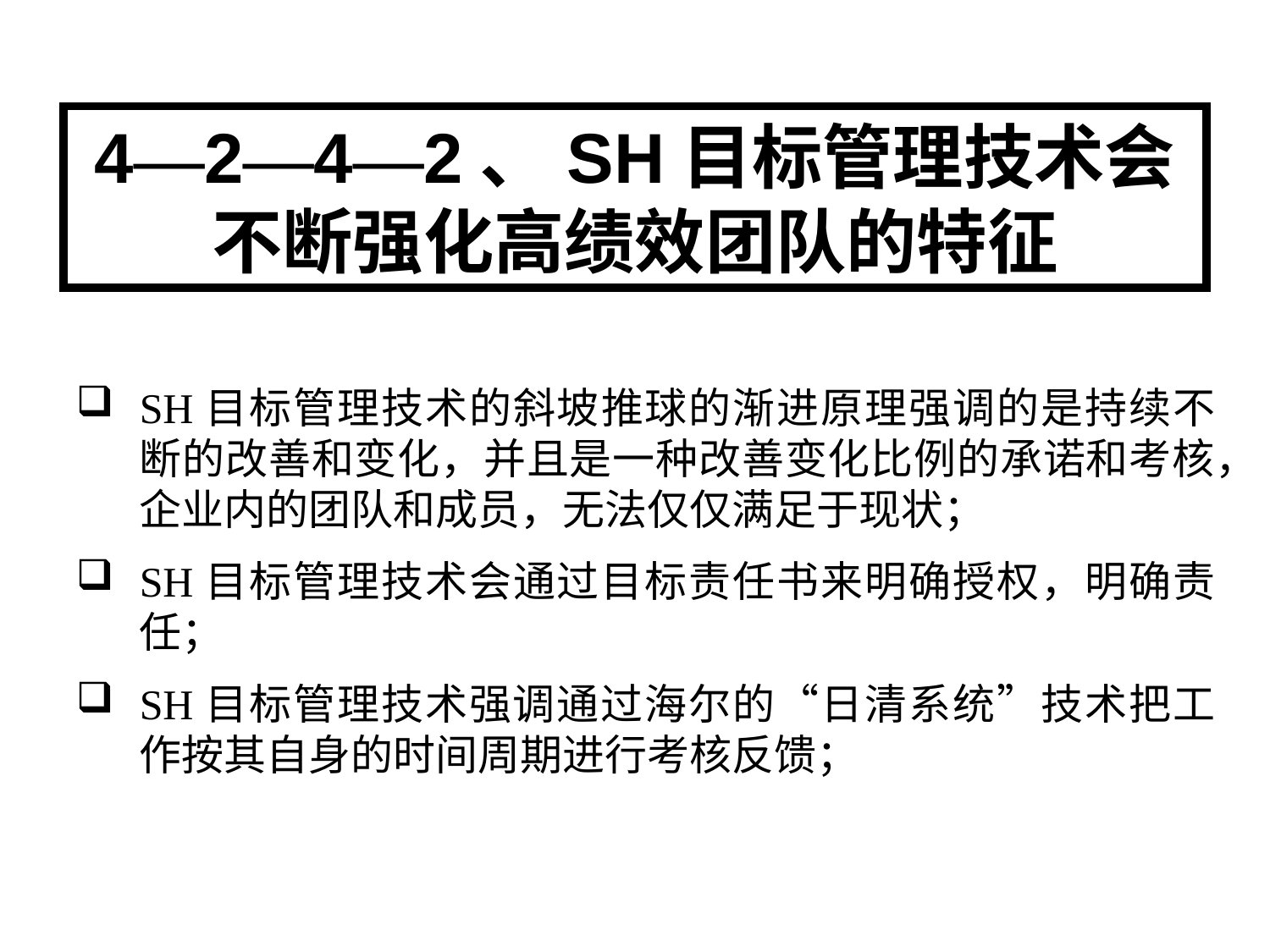

4—2—4—2、SH目标管理技术会不断强化高绩效团队的特征
SH目标管理技术的斜坡推球的渐进原理强调的是持续不断的改善和变化，并且是一种改善变化比例的承诺和考核，企业内的团队和成员，无法仅仅满足于现状；
SH目标管理技术会通过目标责任书来明确授权，明确责任；
SH目标管理技术强调通过海尔的“日清系统”技术把工作按其自身的时间周期进行考核反馈；